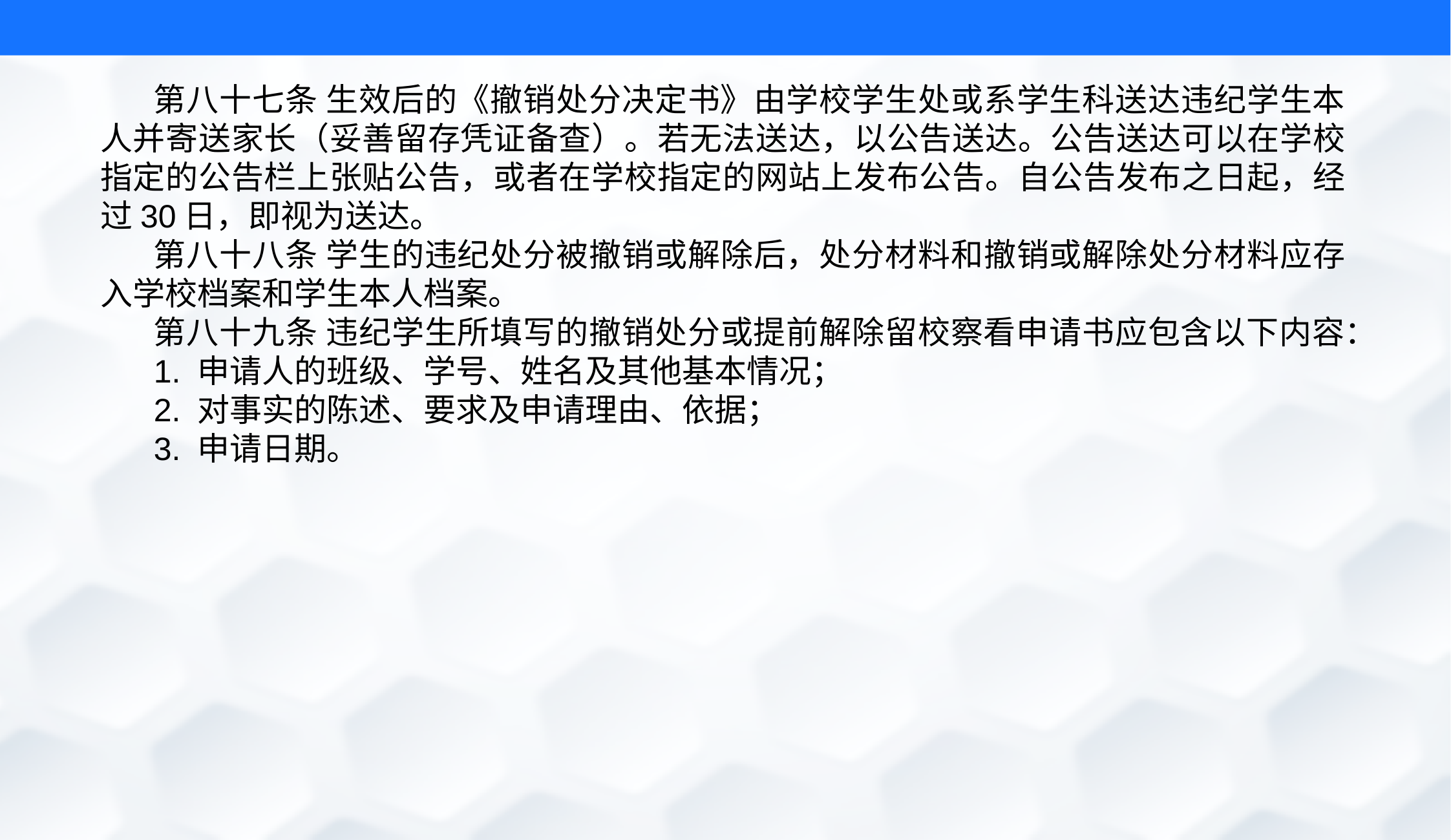

第八十七条 生效后的《撤销处分决定书》由学校学生处或系学生科送达违纪学生本人并寄送家长（妥善留存凭证备查）。若无法送达，以公告送达。公告送达可以在学校指定的公告栏上张贴公告，或者在学校指定的网站上发布公告。自公告发布之日起，经过30日，即视为送达。
第八十八条 学生的违纪处分被撤销或解除后，处分材料和撤销或解除处分材料应存入学校档案和学生本人档案。
第八十九条 违纪学生所填写的撤销处分或提前解除留校察看申请书应包含以下内容：
1. 申请人的班级、学号、姓名及其他基本情况；
2. 对事实的陈述、要求及申请理由、依据；
3. 申请日期。